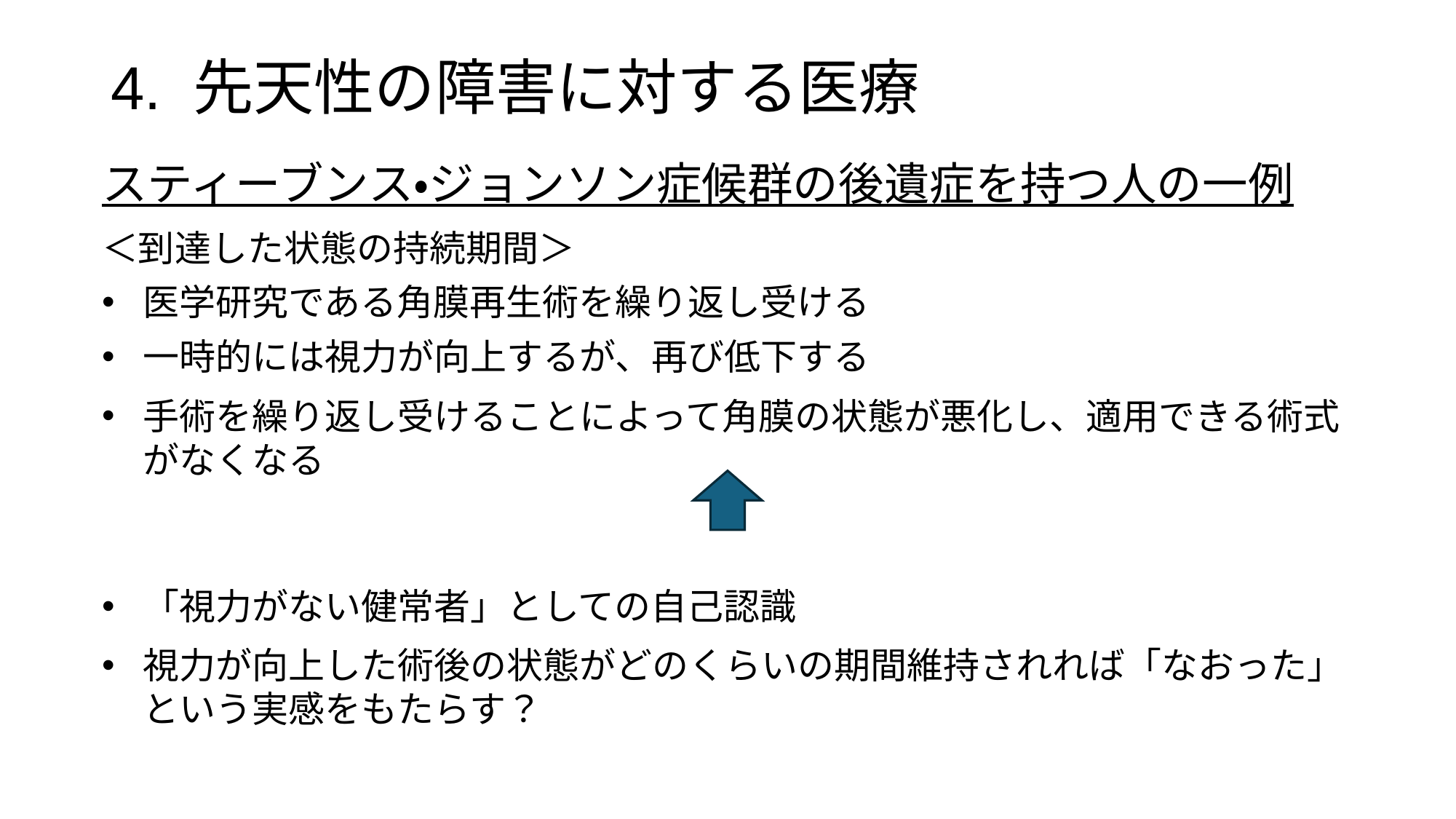

4. 先天性の障害に対する医療
スティーブンス・ジョンソン症候群の後遺症を持つ人の一例
＜到達した状態の持続期間＞
医学研究である角膜再生術を繰り返し受ける
一時的には視力が向上するが、再び低下する
手術を繰り返し受けることによって角膜の状態が悪化し、適用できる術式がなくなる

「視力がない健常者」としての自己認識
視力が向上した術後の状態がどのくらいの期間維持されれば「なおった」という実感をもたらす？